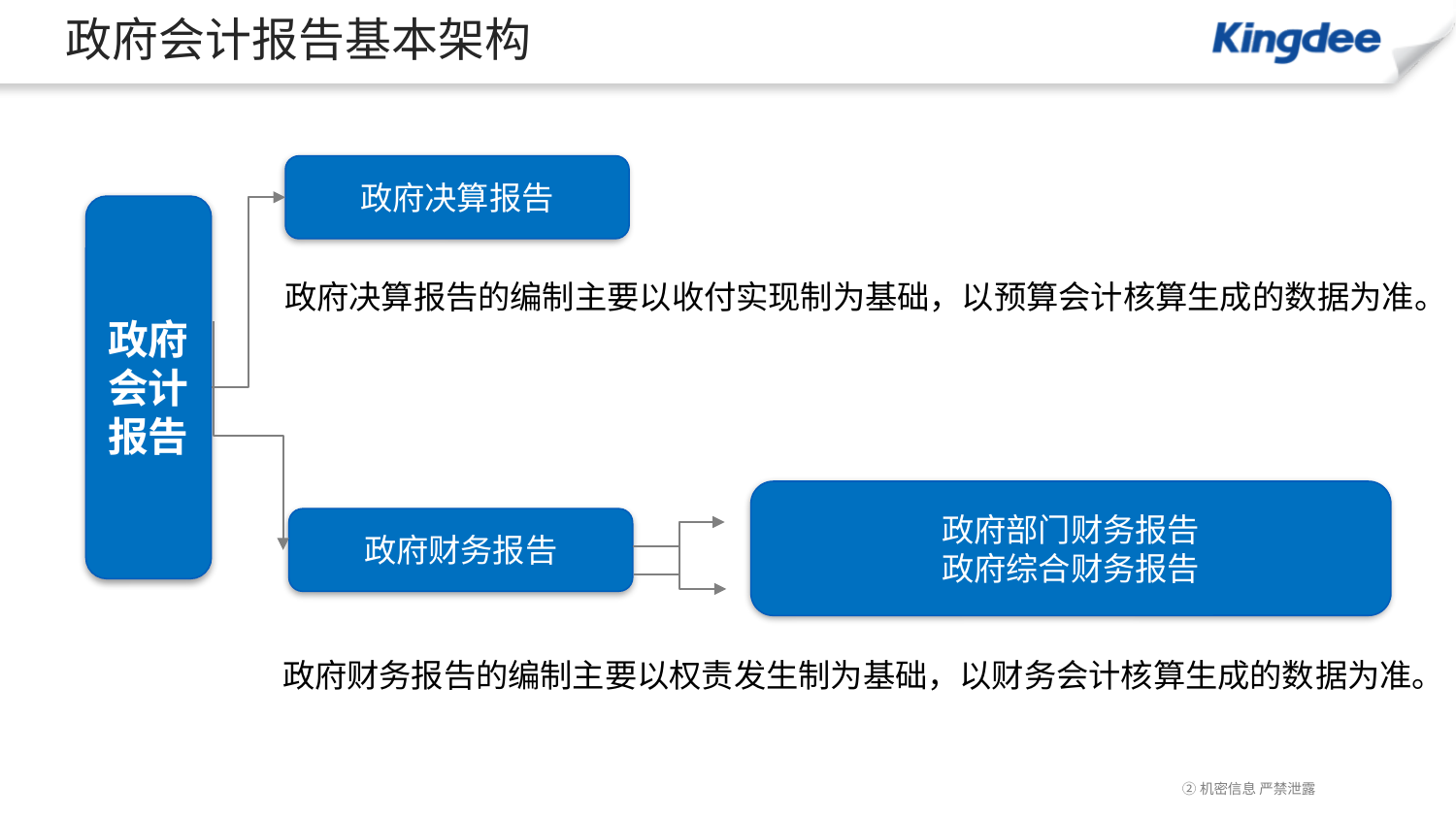

# 政府会计报告基本架构
政府决算报告
政府会计报告
政府部门财务报告
政府综合财务报告
政府财务报告
政府决算报告的编制主要以收付实现制为基础，以预算会计核算生成的数据为准。
政府财务报告的编制主要以权责发生制为基础，以财务会计核算生成的数据为准。